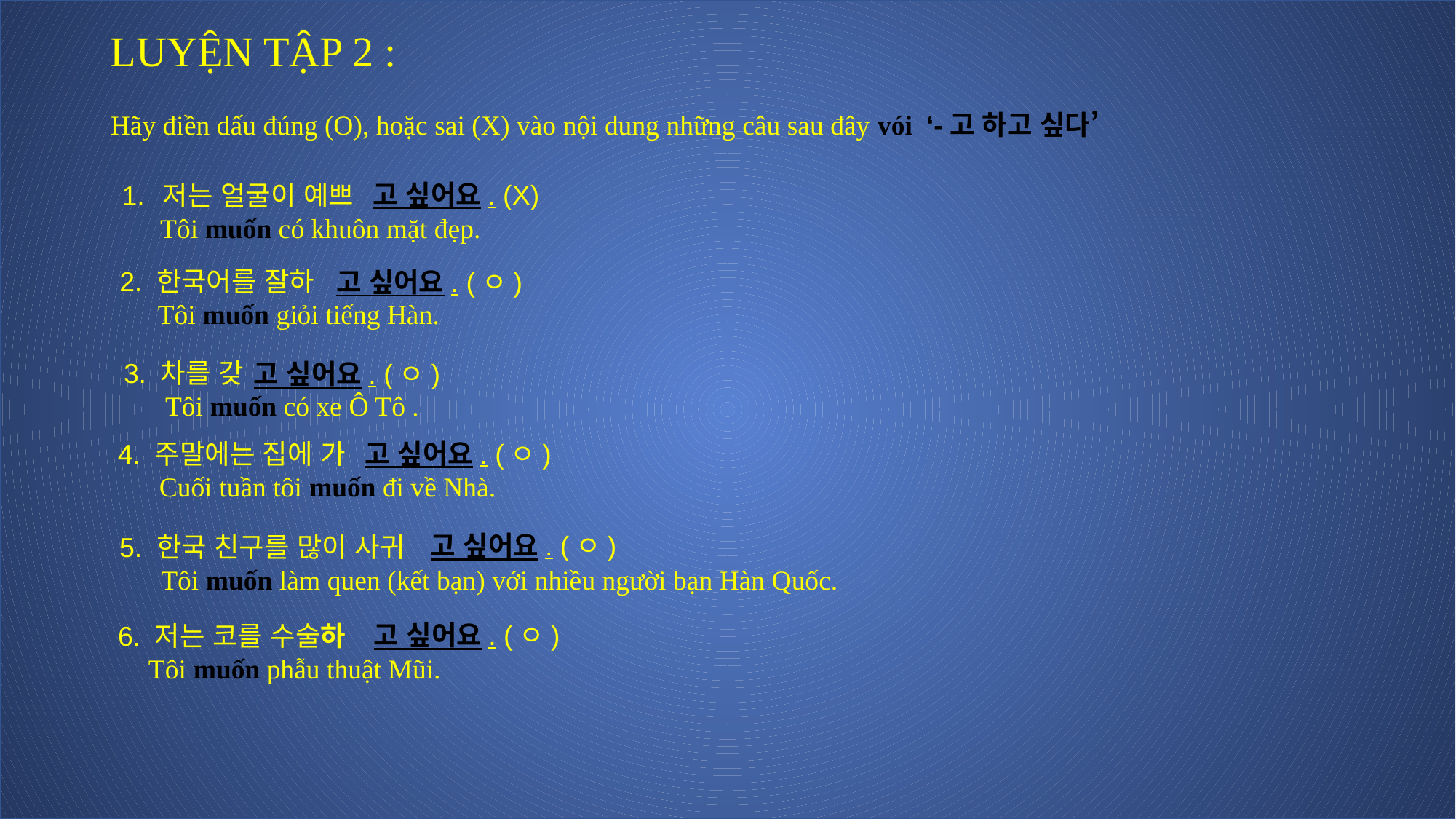

LUYỆN TẬP 2 :

Hãy điền dấu đúng (O), hoặc sai (X) vào nội dung những câu sau đây vói  ‘-고 하고 싶다’
고 싶어요. (X)
저는 얼굴이 예쁘
     Tôi muốn có khuôn mặt đẹp.
2. 한국어를 잘하
     Tôi muốn giỏi tiếng Hàn.
고 싶어요. (ㅇ)
3. 차를 갖
      Tôi muốn có xe Ô Tô .
고 싶어요. (ㅇ)
4. 주말에는 집에 가
      Cuối tuần tôi muốn đi về Nhà.
고 싶어요. (ㅇ)
고 싶어요. (ㅇ)
5. 한국 친구를 많이 사귀
      Tôi muốn làm quen (kết bạn) với nhiều người bạn Hàn Quốc.
고 싶어요. (ㅇ)
6. 저는 코를 수술하
    Tôi muốn phẫu thuật Mũi.